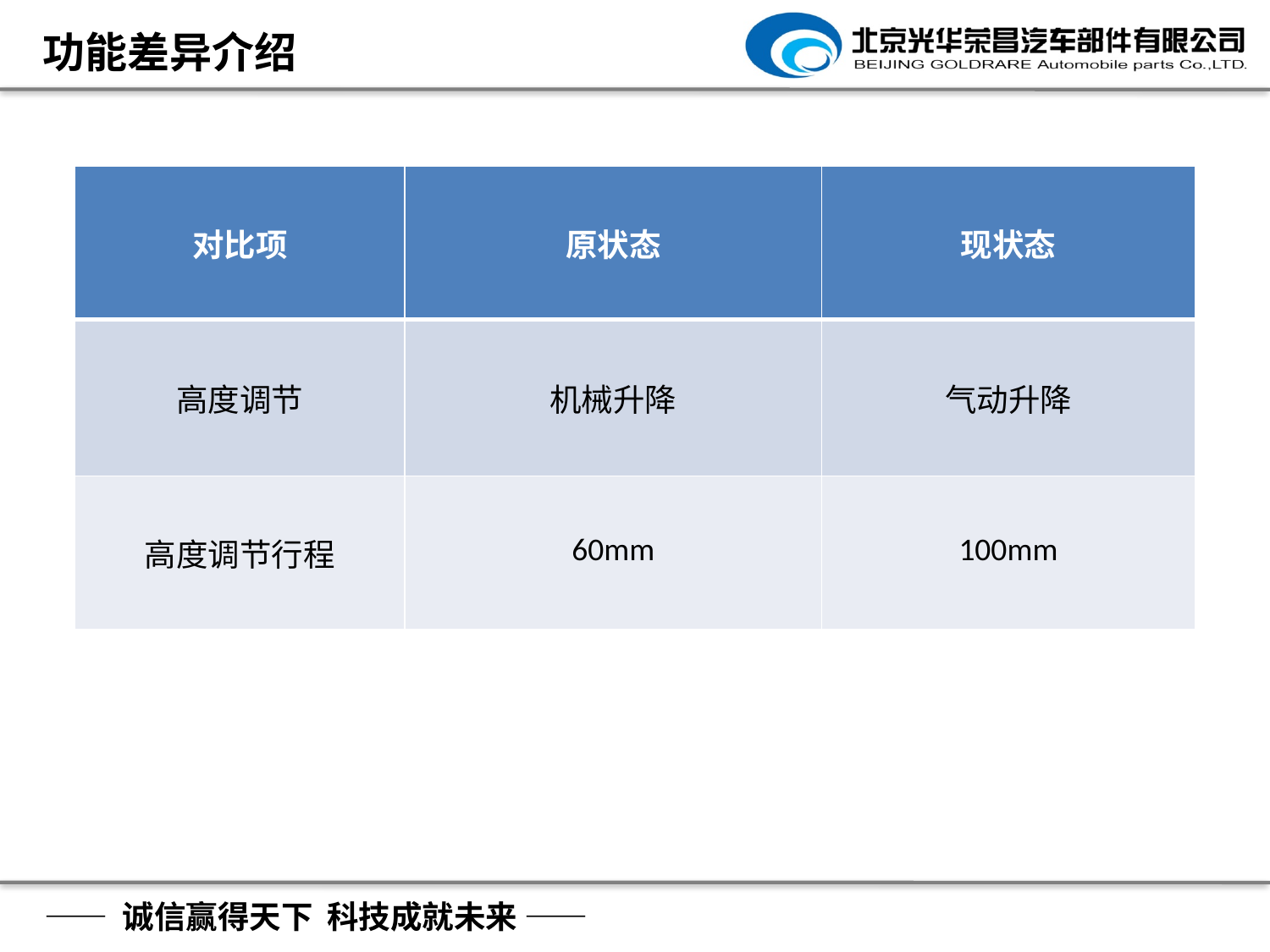

功能差异介绍
| 对比项 | 原状态 | 现状态 |
| --- | --- | --- |
| 高度调节 | 机械升降 | 气动升降 |
| 高度调节行程 | 60mm | 100mm |